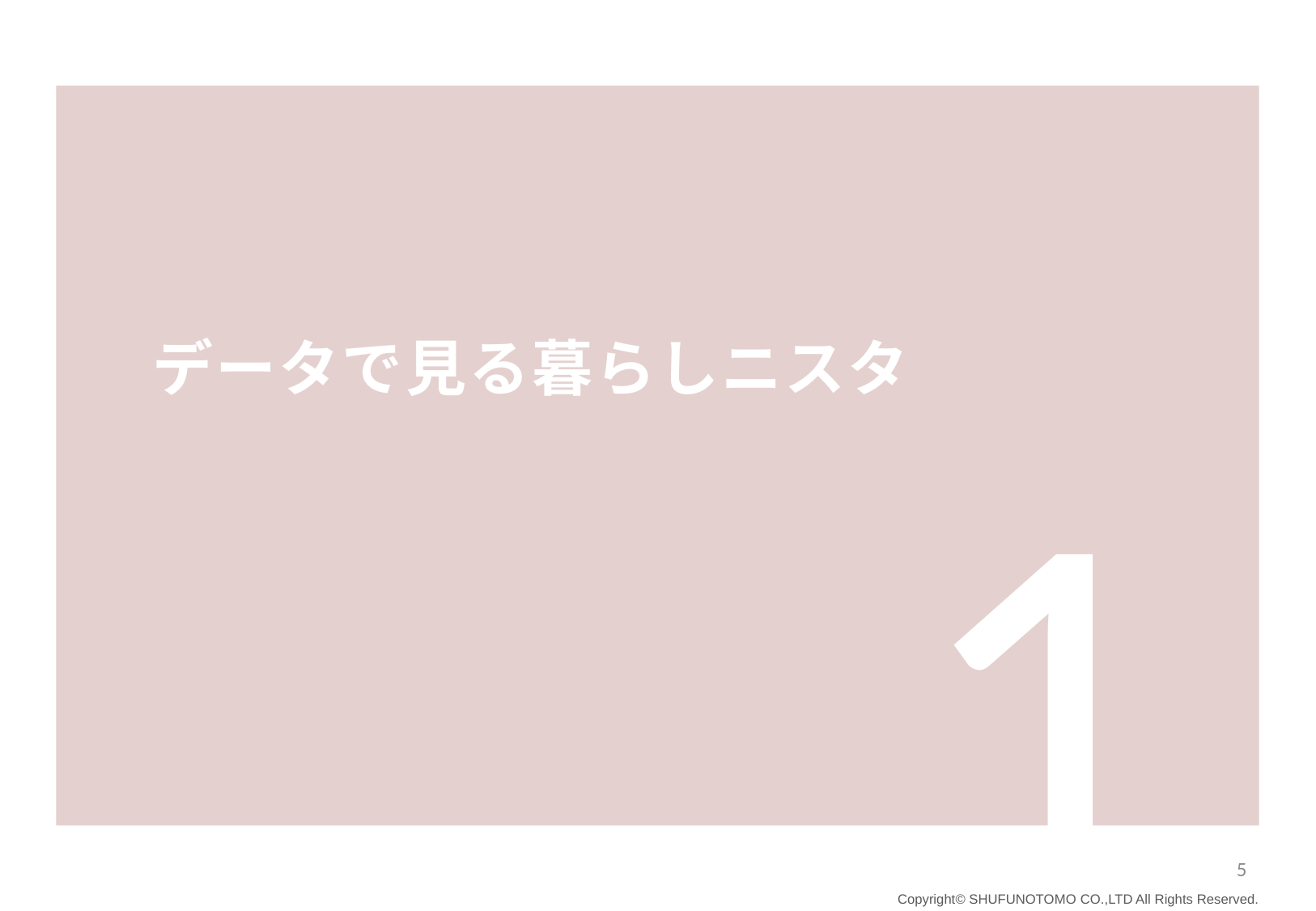

データで見る暮らしニスタ
1
5
Copyright© SHUFUNOTOMO CO.,LTD All Rights Reserved.